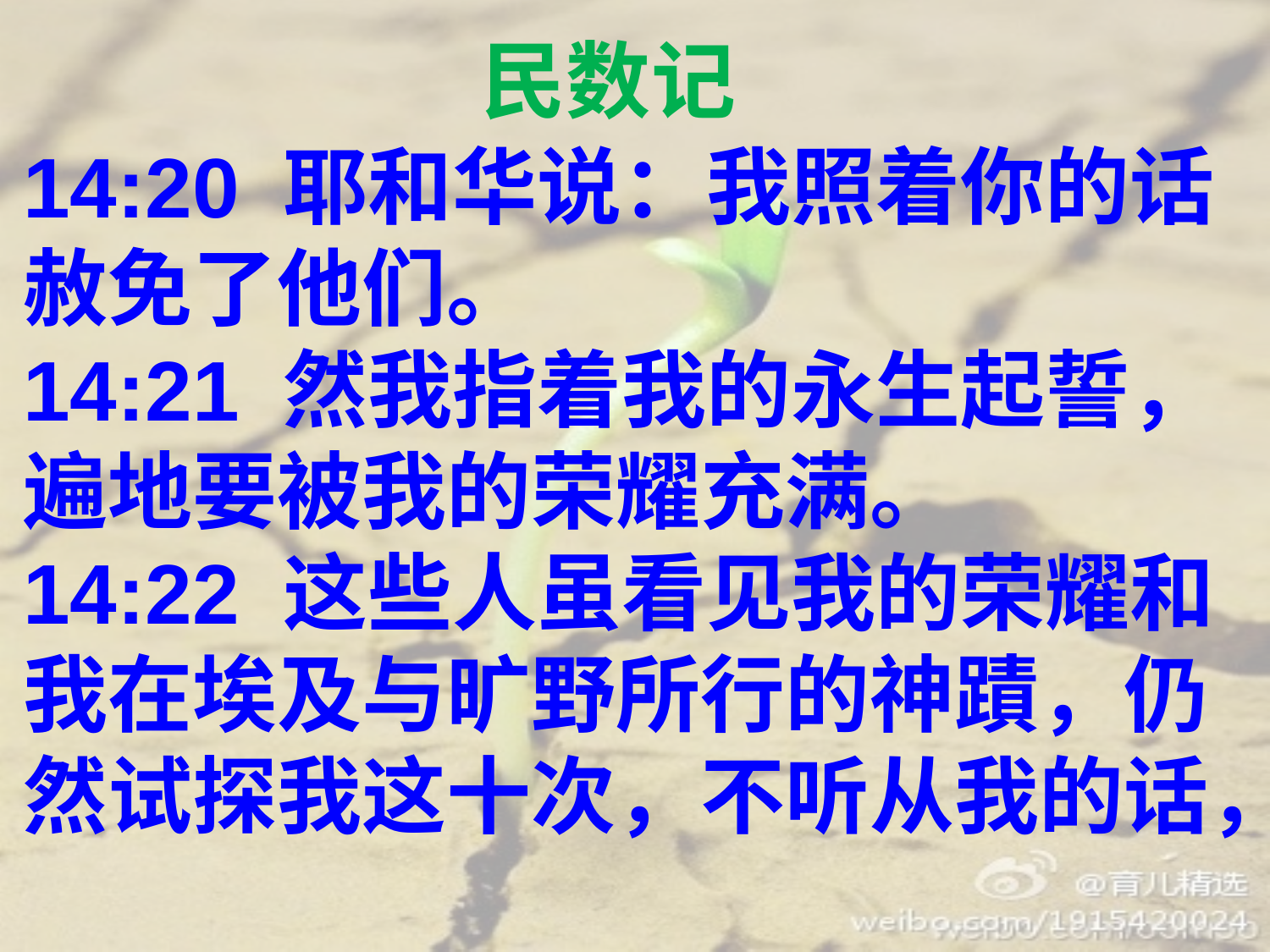

民数记
14:20 耶和华说：我照着你的话赦免了他们。
14:21 然我指着我的永生起誓，遍地要被我的荣耀充满。
14:22 这些人虽看见我的荣耀和我在埃及与旷野所行的神蹟，仍然试探我这十次，不听从我的话，